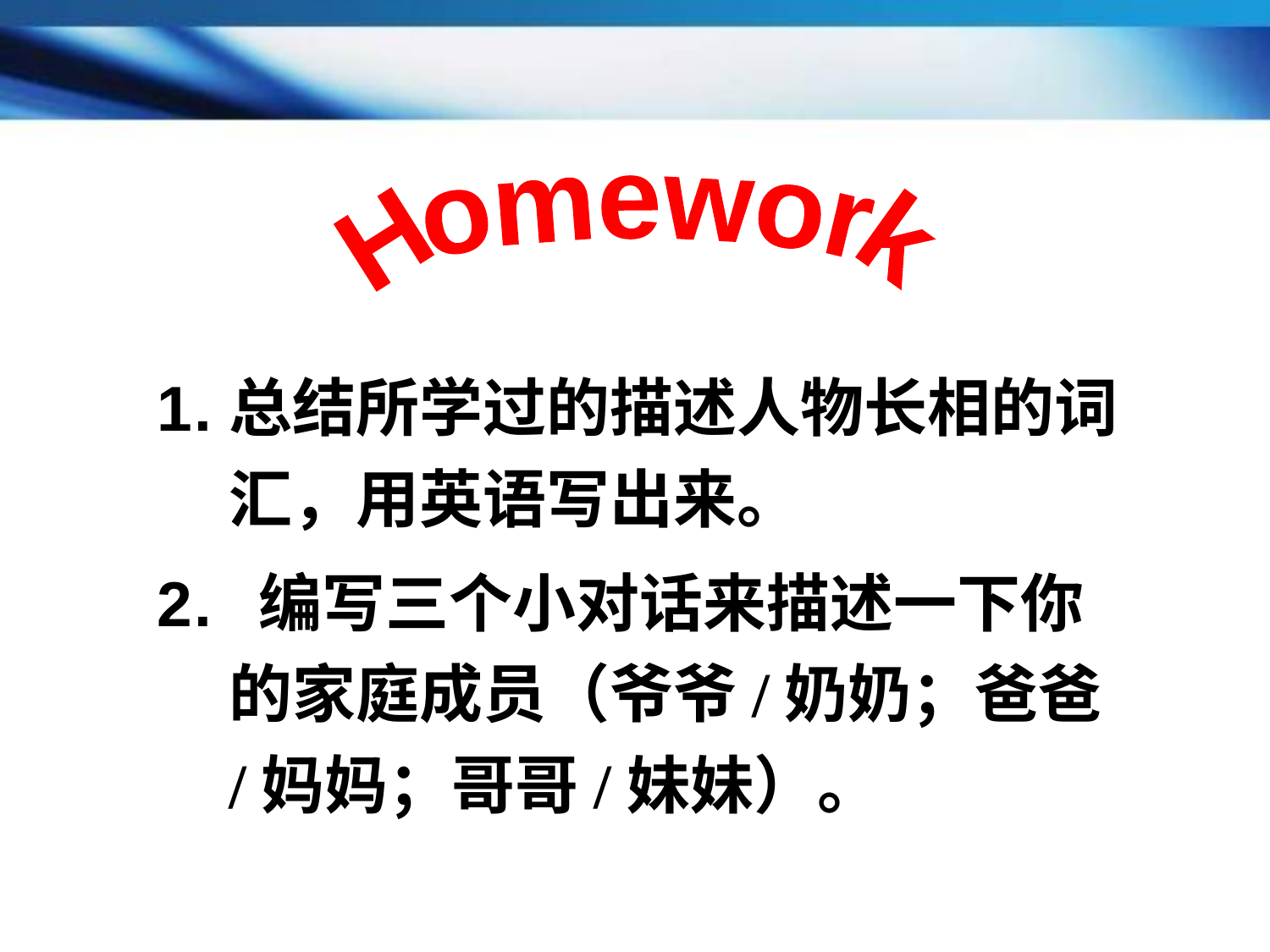

Homework
总结所学过的描述人物长相的词汇，用英语写出来。
 编写三个小对话来描述一下你的家庭成员（爷爷/奶奶；爸爸/妈妈；哥哥/妹妹）。